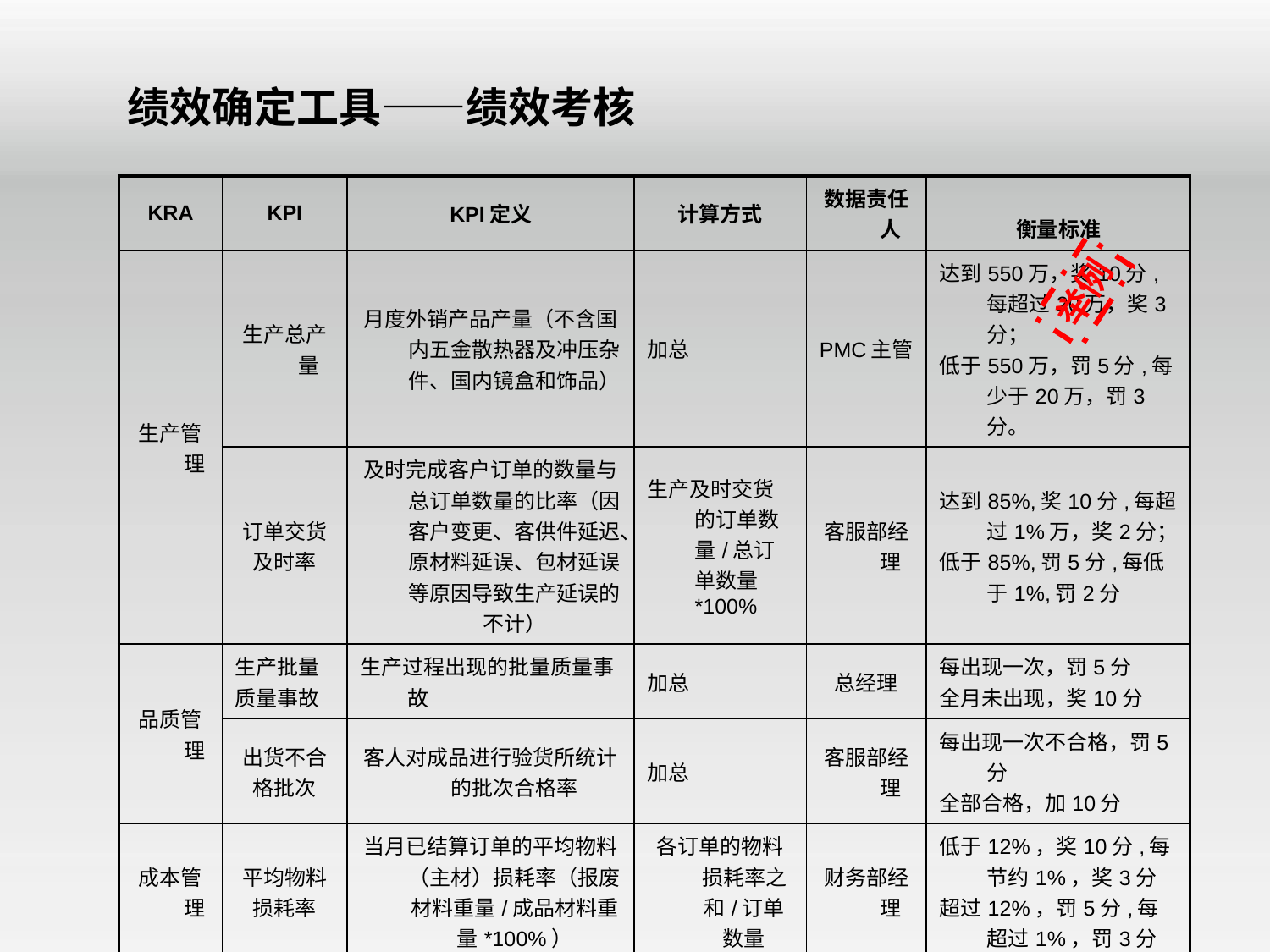

# 绩效确定工具——绩效考核
| KRA | KPI | KPI定义 | 计算方式 | 数据责任人 | 衡量标准 |
| --- | --- | --- | --- | --- | --- |
| 生产管理 | 生产总产量 | 月度外销产品产量（不含国内五金散热器及冲压杂件、国内镜盒和饰品） | 加总 | PMC主管 | 达到550万，奖10分,每超过20万，奖3分； 低于550万，罚5分,每少于20万，罚3分。 |
|  | 订单交货及时率 | 及时完成客户订单的数量与总订单数量的比率（因客户变更、客供件延迟、原材料延误、包材延误等原因导致生产延误的不计） | 生产及时交货的订单数量/总订单数量\*100% | 客服部经理 | 达到85%,奖10分,每超过1%万，奖2分； 低于85%,罚5分,每低于1%,罚2分 |
| 品质管理 | 生产批量质量事故 | 生产过程出现的批量质量事故 | 加总 | 总经理 | 每出现一次，罚5分 全月未出现，奖10分 |
|  | 出货不合格批次 | 客人对成品进行验货所统计的批次合格率 | 加总 | 客服部经理 | 每出现一次不合格，罚5分 全部合格，加10分 |
| 成本管理 | 平均物料损耗率 | 当月已结算订单的平均物料（主材）损耗率（报废材料重量/成品材料重量\*100%） | 各订单的物料损耗率之和/订单数量 | 财务部经理 | 低于12%，奖10分,每节约1%，奖3分 超过12%，罚5分,每超过1%，罚3分 |
举例